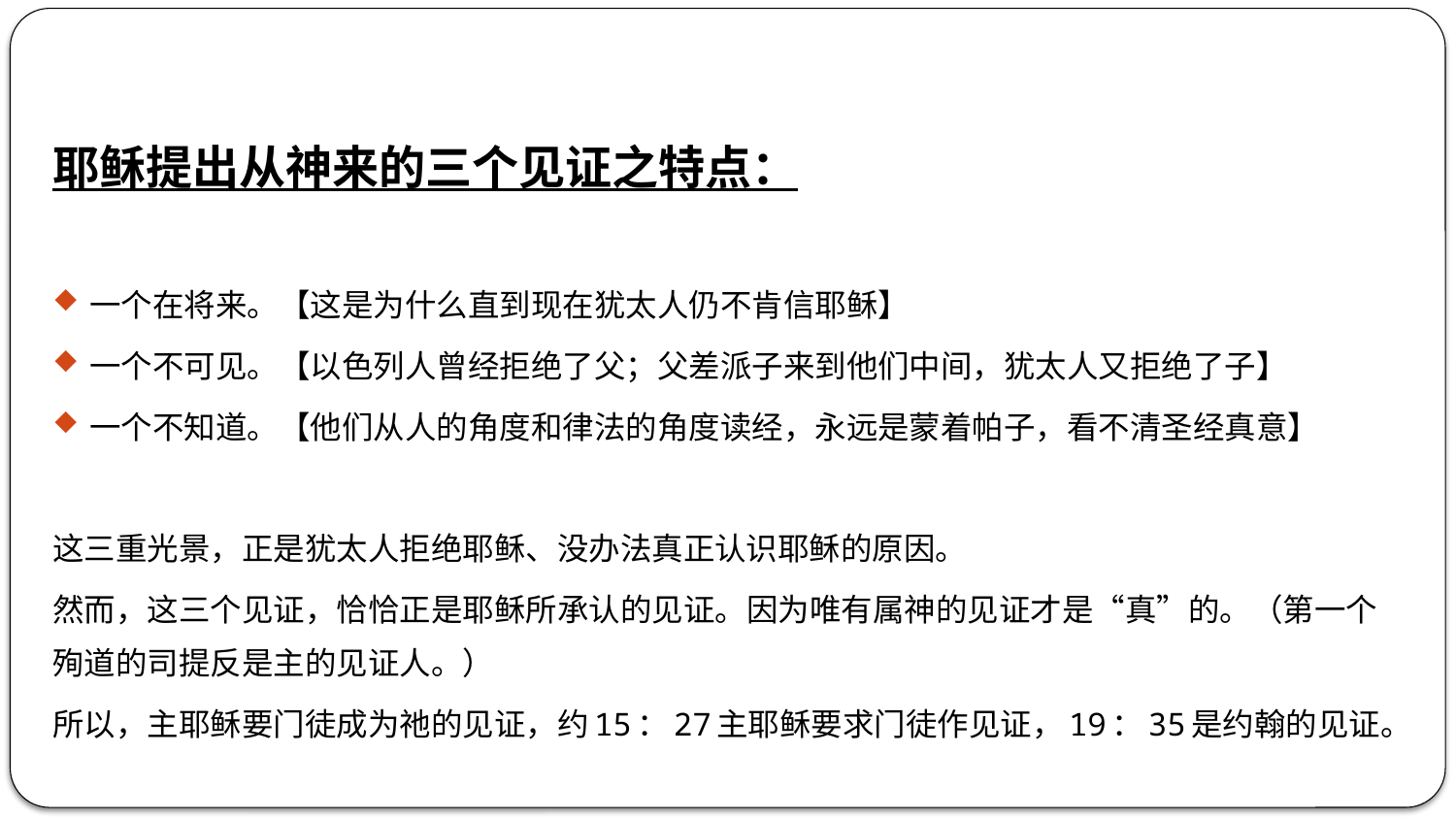

耶稣提出从神来的三个见证之特点：

  一个在将来。【这是为什么直到现在犹太人仍不肯信耶稣】
  一个不可见。【以色列人曾经拒绝了父；父差派子来到他们中间，犹太人又拒绝了子】
  一个不知道。【他们从人的角度和律法的角度读经，永远是蒙着帕子，看不清圣经真意】

这三重光景，正是犹太人拒绝耶稣、没办法真正认识耶稣的原因。
然而，这三个见证，恰恰正是耶稣所承认的见证。因为唯有属神的见证才是“真”的。（第一个殉道的司提反是主的见证人。）
所以，主耶稣要门徒成为祂的见证，约15：27主耶稣要求门徒作见证，19：35是约翰的见证。